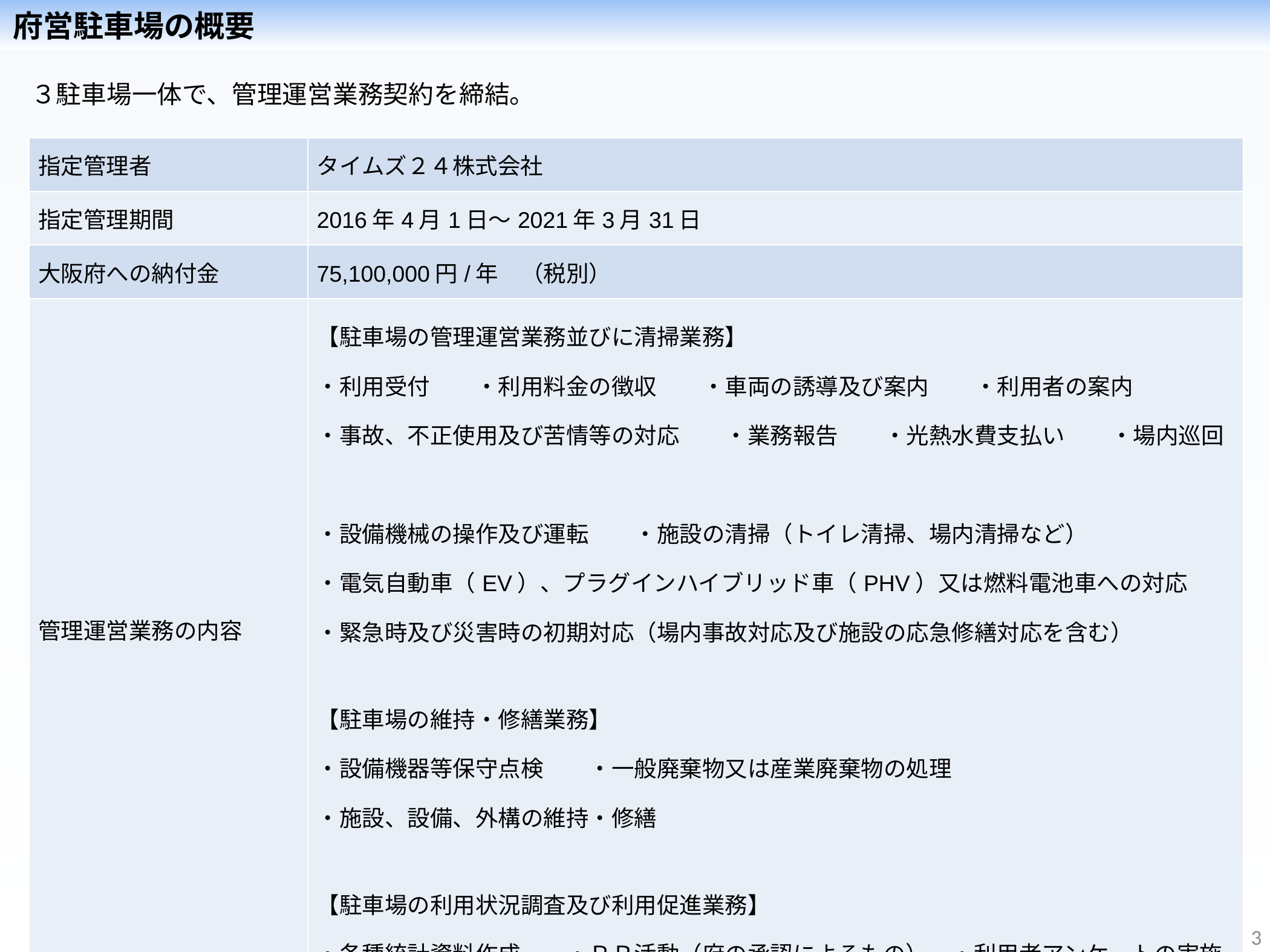

府営駐車場の概要
３駐車場一体で、管理運営業務契約を締結。
| 指定管理者 | タイムズ２４株式会社 |
| --- | --- |
| 指定管理期間 | 2016年4月1日～2021年3月31日 |
| 大阪府への納付金 | 75,100,000円/年　（税別） |
| 管理運営業務の内容 | 【駐車場の管理運営業務並びに清掃業務】 ・利用受付　　・利用料金の徴収　　・車両の誘導及び案内　　・利用者の案内　　 ・事故、不正使用及び苦情等の対応　　・業務報告　　・光熱水費支払い　　・場内巡回　　 ・設備機械の操作及び運転　　・施設の清掃（トイレ清掃、場内清掃など） ・電気自動車（EV）、プラグインハイブリッド車（PHV）又は燃料電池車への対応 ・緊急時及び災害時の初期対応（場内事故対応及び施設の応急修繕対応を含む） 【駐車場の維持・修繕業務】 ・設備機器等保守点検　　・一般廃棄物又は産業廃棄物の処理　　 ・施設、設備、外構の維持・修繕 【駐車場の利用状況調査及び利用促進業務】 ・各種統計資料作成　　・ＰＲ活動（府の承認によるもの）　・利用者アンケートの実施　　 ・利用促進に関する提案 |
3